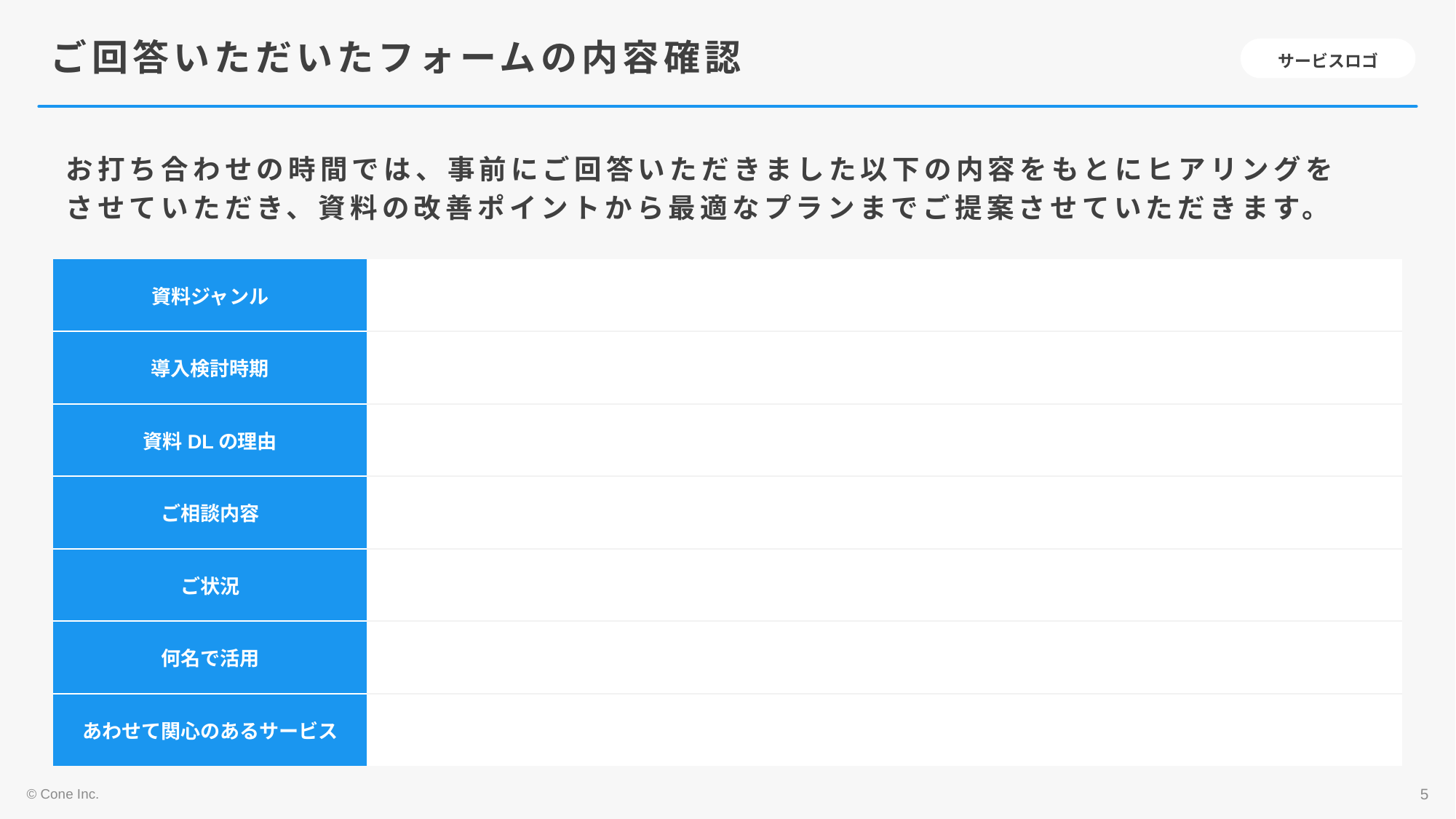

# ご回答いただいたフォームの内容確認
お打ち合わせの時間では、事前にご回答いただきました以下の内容をもとにヒアリングを
させていただき、資料の改善ポイントから最適なプランまでご提案させていただきます。
| 資料ジャンル |  |
| --- | --- |
| 導入検討時期 |  |
| 資料DLの理由 |  |
| ご相談内容 |  |
| ご状況 |  |
| 何名で活用 |  |
| あわせて関心のあるサービス |  |
5
© Cone Inc.